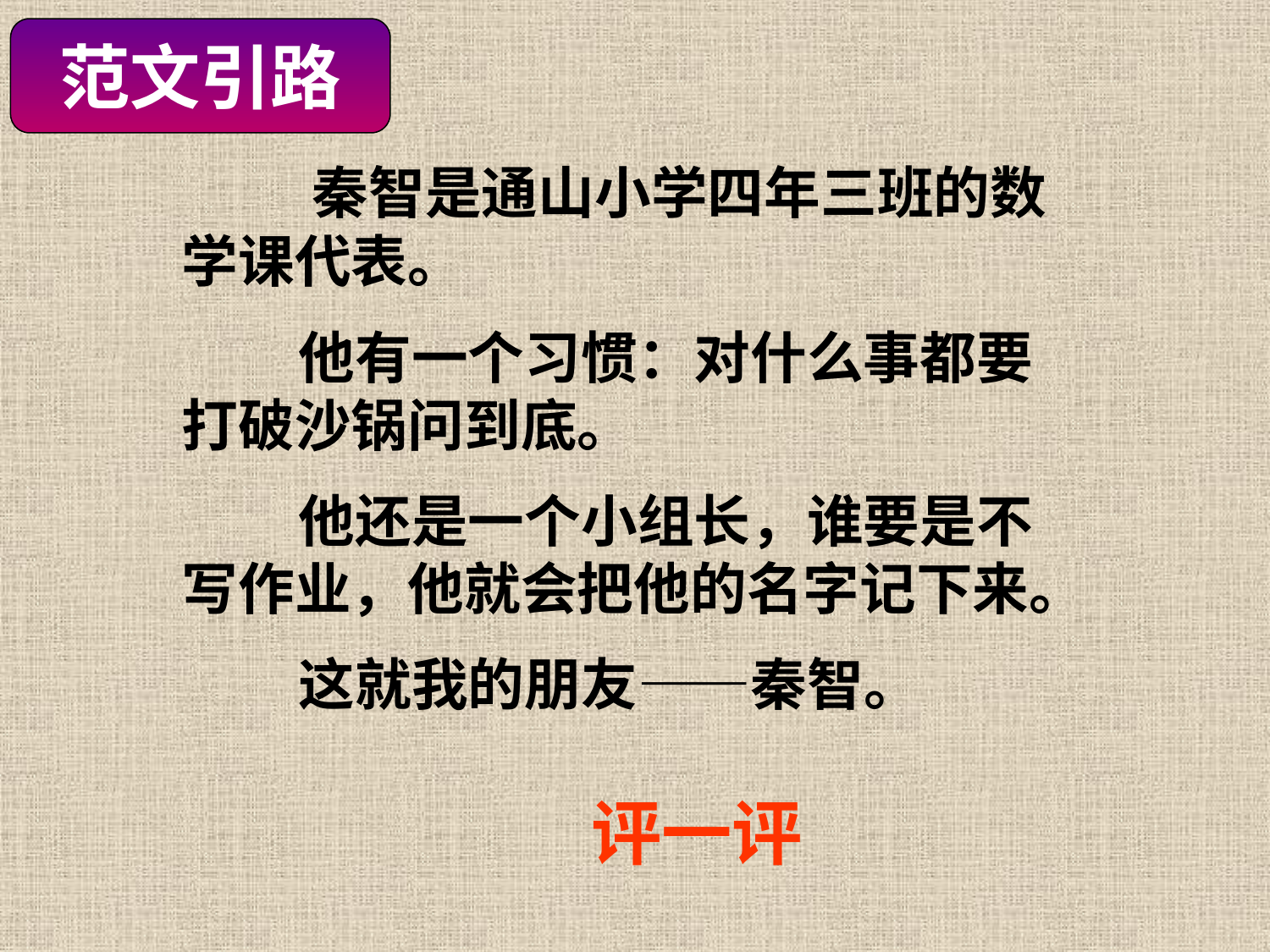

范文引路
        秦智是通山小学四年三班的数学课代表。
        他有一个习惯：对什么事都要打破沙锅问到底。
        他还是一个小组长，谁要是不写作业，他就会把他的名字记下来。
        这就我的朋友——秦智。
评一评